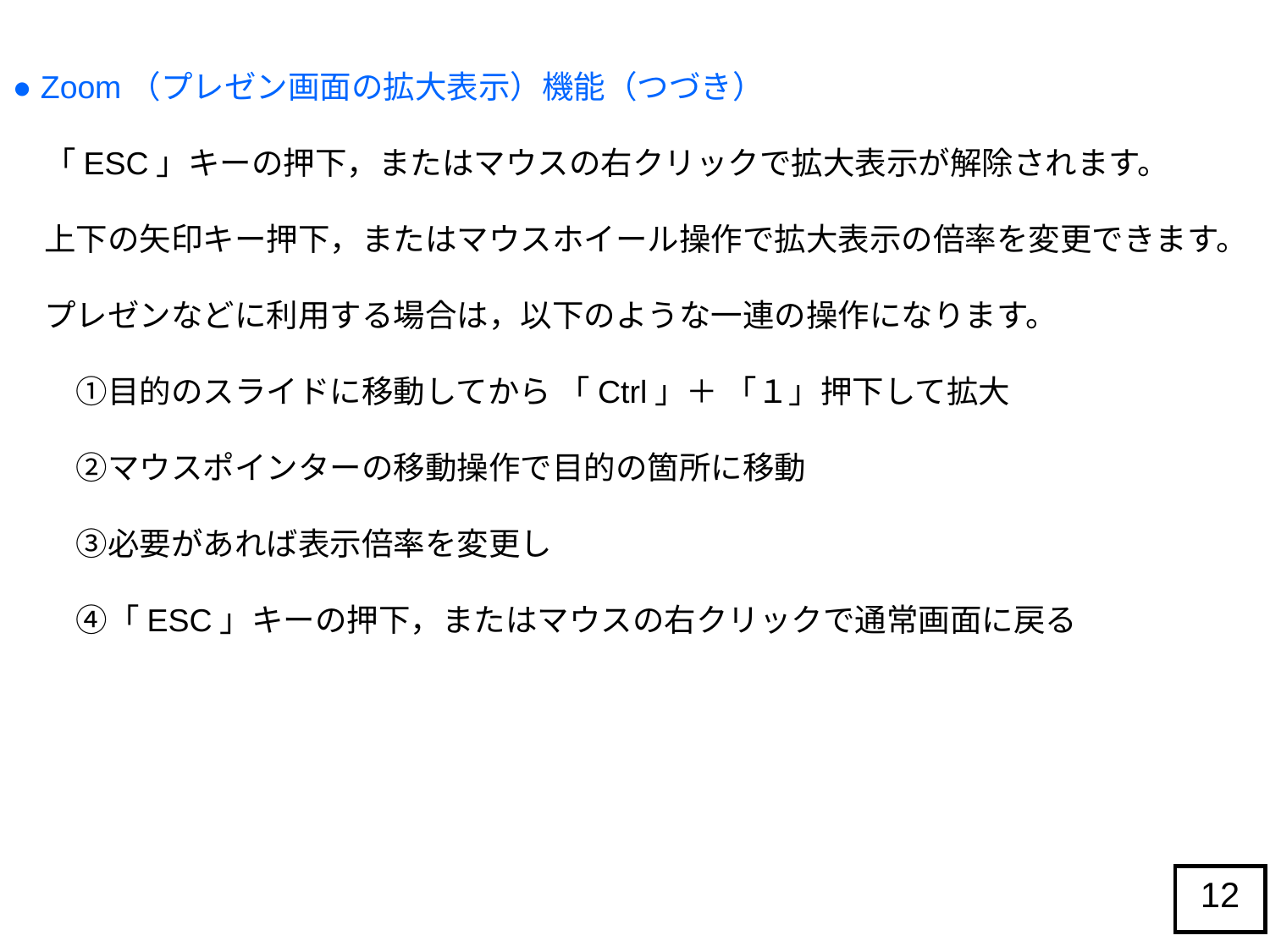

● Zoom（プレゼン画面の拡大表示）機能（つづき）

　「ESC」キーの押下，またはマウスの右クリックで拡大表示が解除されます。

　上下の矢印キー押下，またはマウスホイール操作で拡大表示の倍率を変更できます。

　プレゼンなどに利用する場合は，以下のような一連の操作になります。

　　①目的のスライドに移動してから 「Ctrl」＋ 「１」押下して拡大

　　②マウスポインターの移動操作で目的の箇所に移動

　　③必要があれば表示倍率を変更し

　　④「ESC」キーの押下，またはマウスの右クリックで通常画面に戻る
12